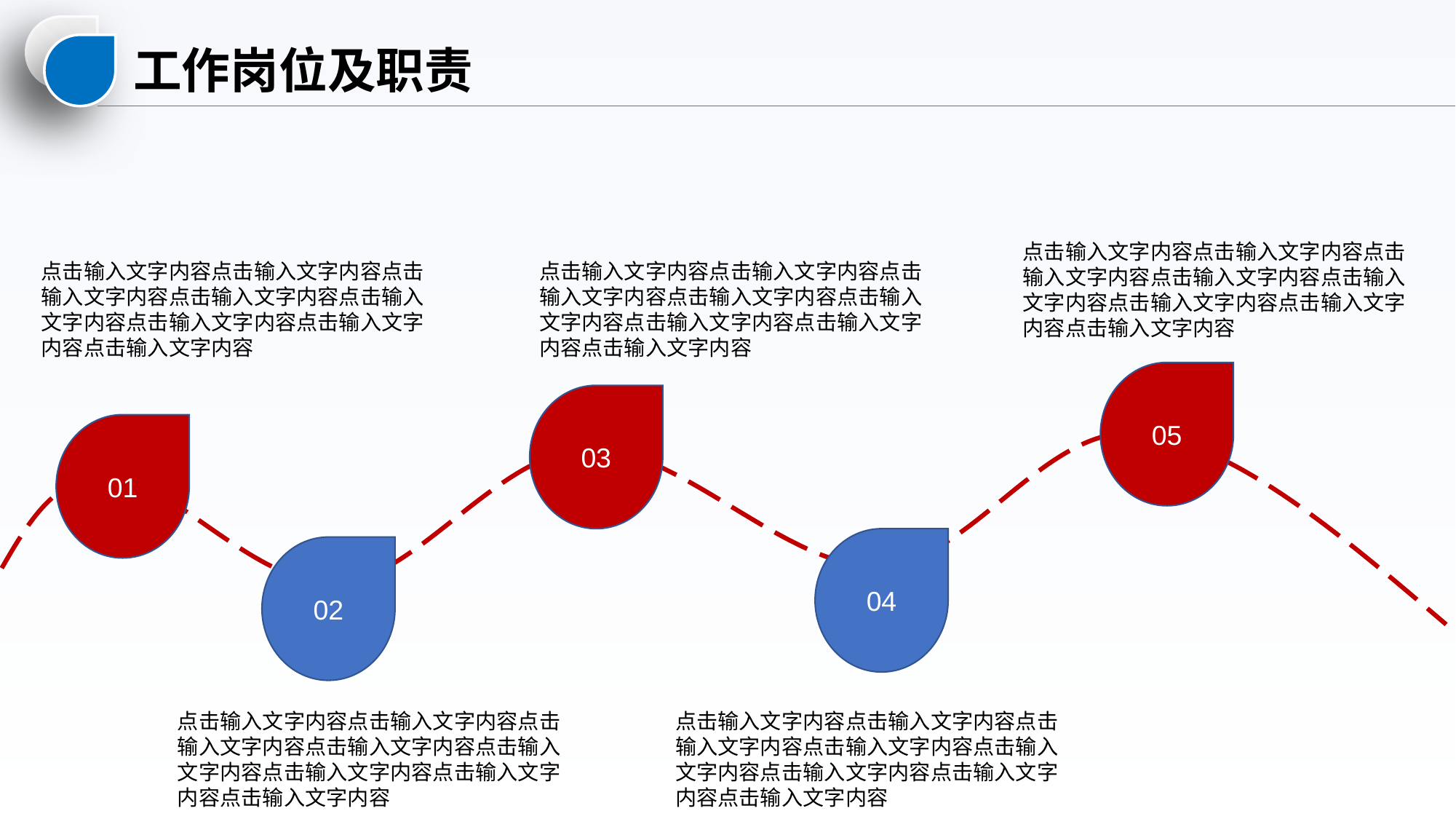

工作岗位及职责
点击输入文字内容点击输入文字内容点击输入文字内容点击输入文字内容点击输入文字内容点击输入文字内容点击输入文字内容点击输入文字内容
点击输入文字内容点击输入文字内容点击输入文字内容点击输入文字内容点击输入文字内容点击输入文字内容点击输入文字内容点击输入文字内容
点击输入文字内容点击输入文字内容点击输入文字内容点击输入文字内容点击输入文字内容点击输入文字内容点击输入文字内容点击输入文字内容
05
03
01

04
02
点击输入文字内容点击输入文字内容点击输入文字内容点击输入文字内容点击输入文字内容点击输入文字内容点击输入文字内容点击输入文字内容
点击输入文字内容点击输入文字内容点击输入文字内容点击输入文字内容点击输入文字内容点击输入文字内容点击输入文字内容点击输入文字内容